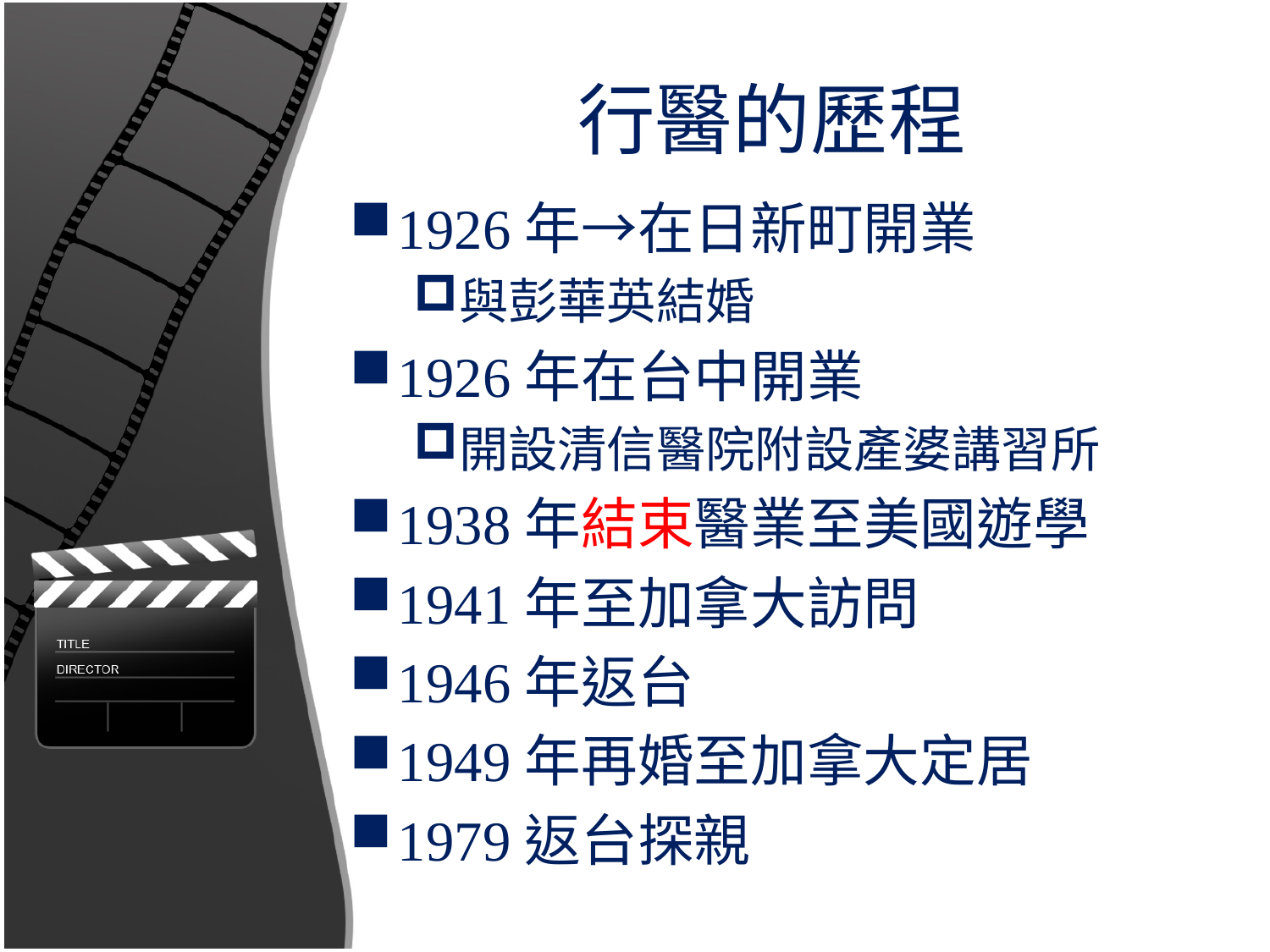

# 行醫的歷程
1926年→在日新町開業
與彭華英結婚
1926年在台中開業
開設清信醫院附設產婆講習所
1938年結束醫業至美國遊學
1941年至加拿大訪問
1946年返台
1949年再婚至加拿大定居
1979返台探親